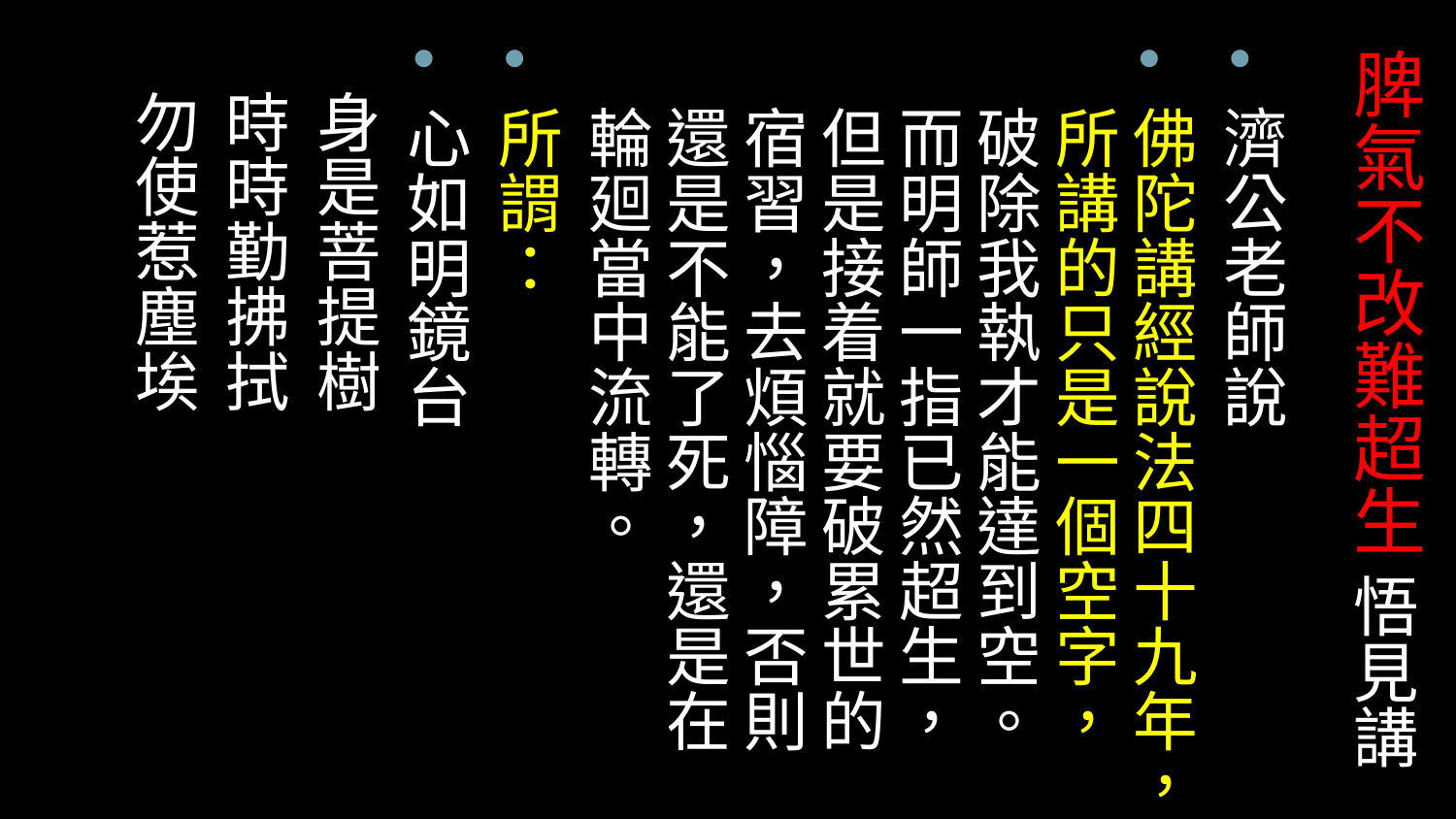

# 脾氣不改難超生 悟見講
濟公老師說
佛陀講經說法四十九年，所講的只是一個空字，破除我執才能達到空。而明師一指已然超生，但是接着就要破累世的宿習，去煩惱障，否則還是不能了死，還是在輪廻當中流轉。
所謂：
心如明鏡台
  身是菩提樹
  時時勤拂拭
  勿使惹塵埃